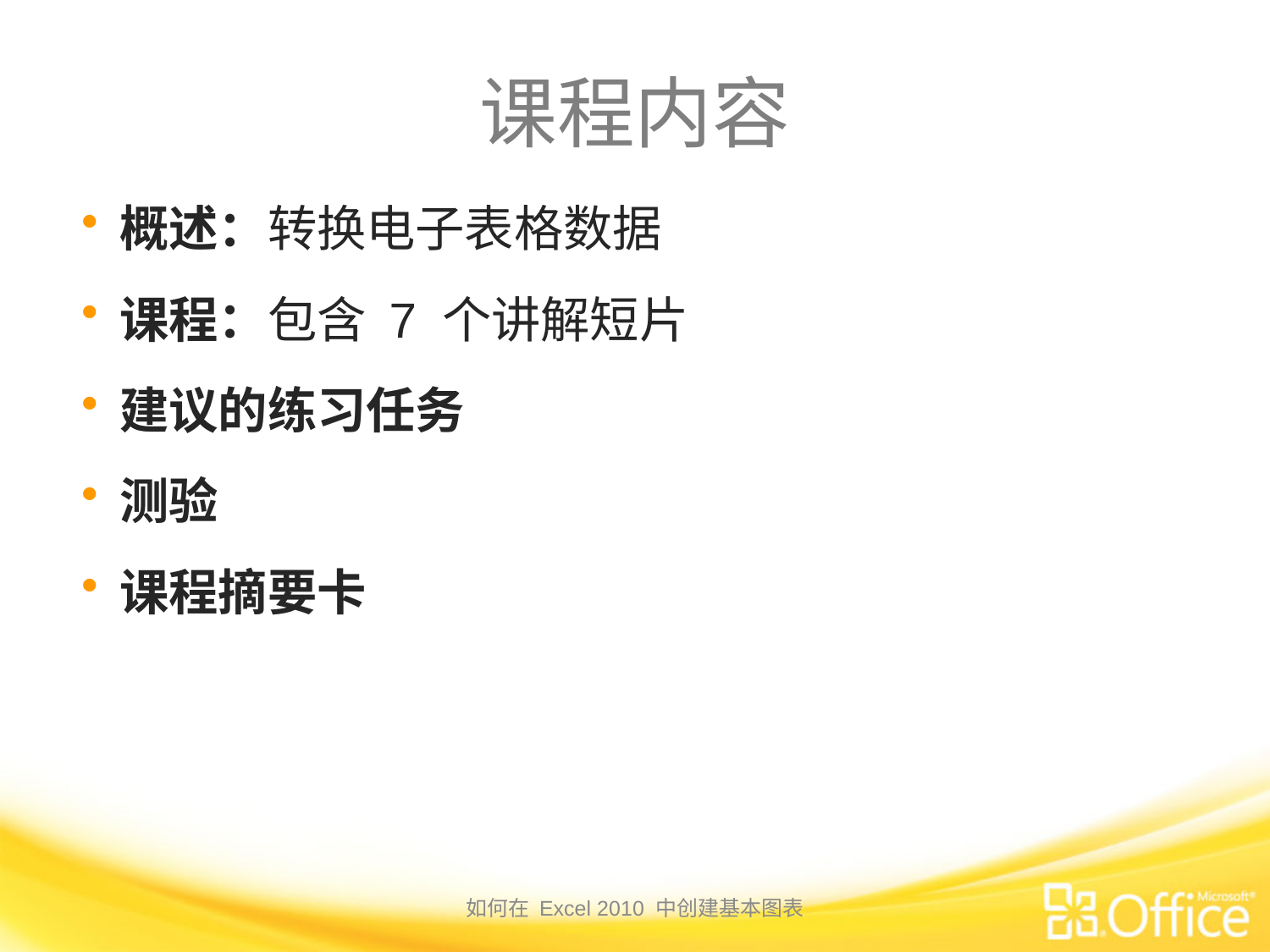

# 课程内容
概述：转换电子表格数据
课程：包含 7 个讲解短片
建议的练习任务
测验
课程摘要卡

如何在 Excel 2010 中创建基本图表